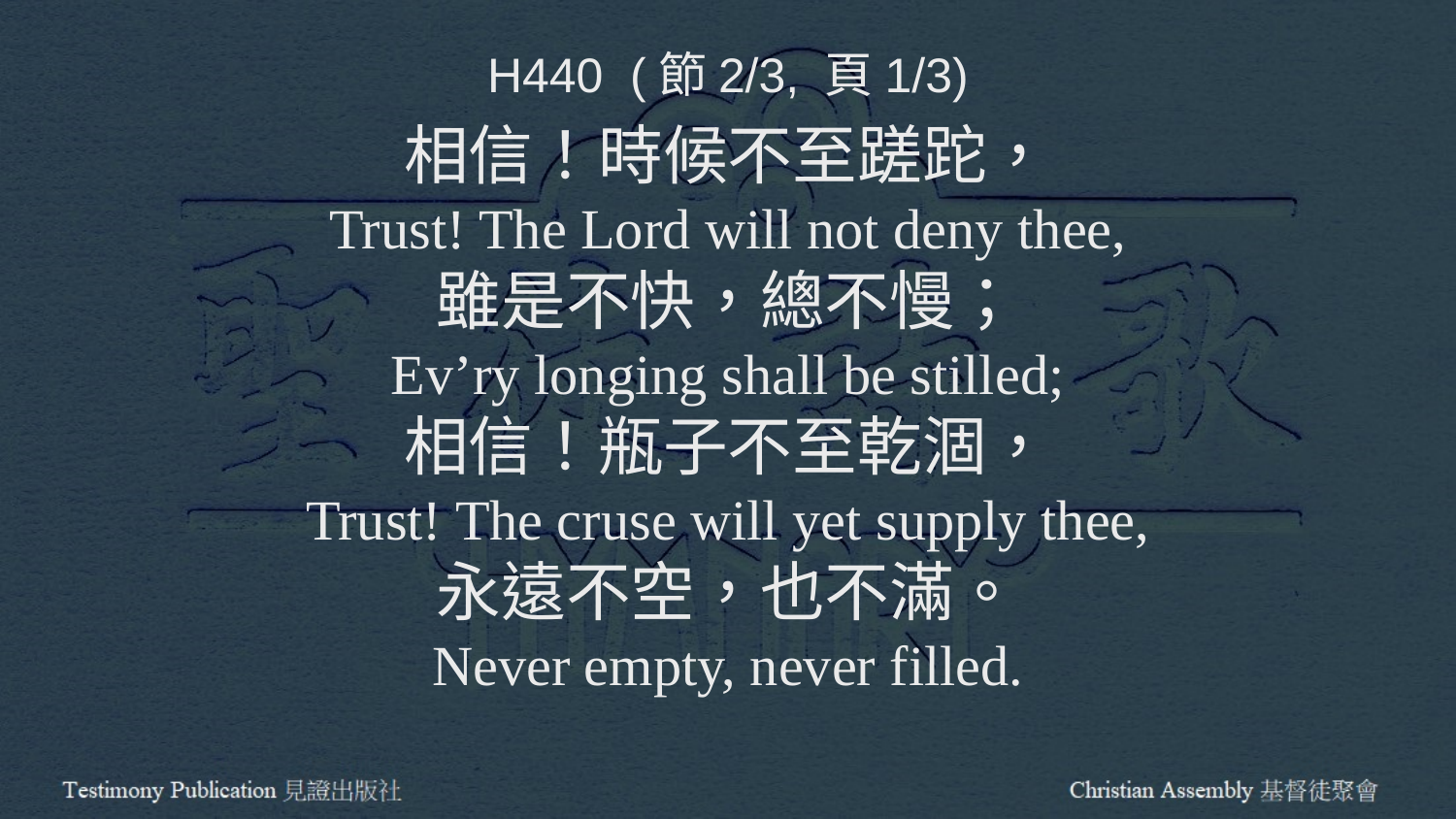

H440  (節2/3, 頁1/3)
相信！時候不至蹉跎，
Trust! The Lord will not deny thee,
雖是不快，總不慢；
Ev’ry longing shall be stilled;
相信！瓶子不至乾涸，
Trust! The cruse will yet supply thee,
永遠不空，也不滿。
Never empty, never filled.